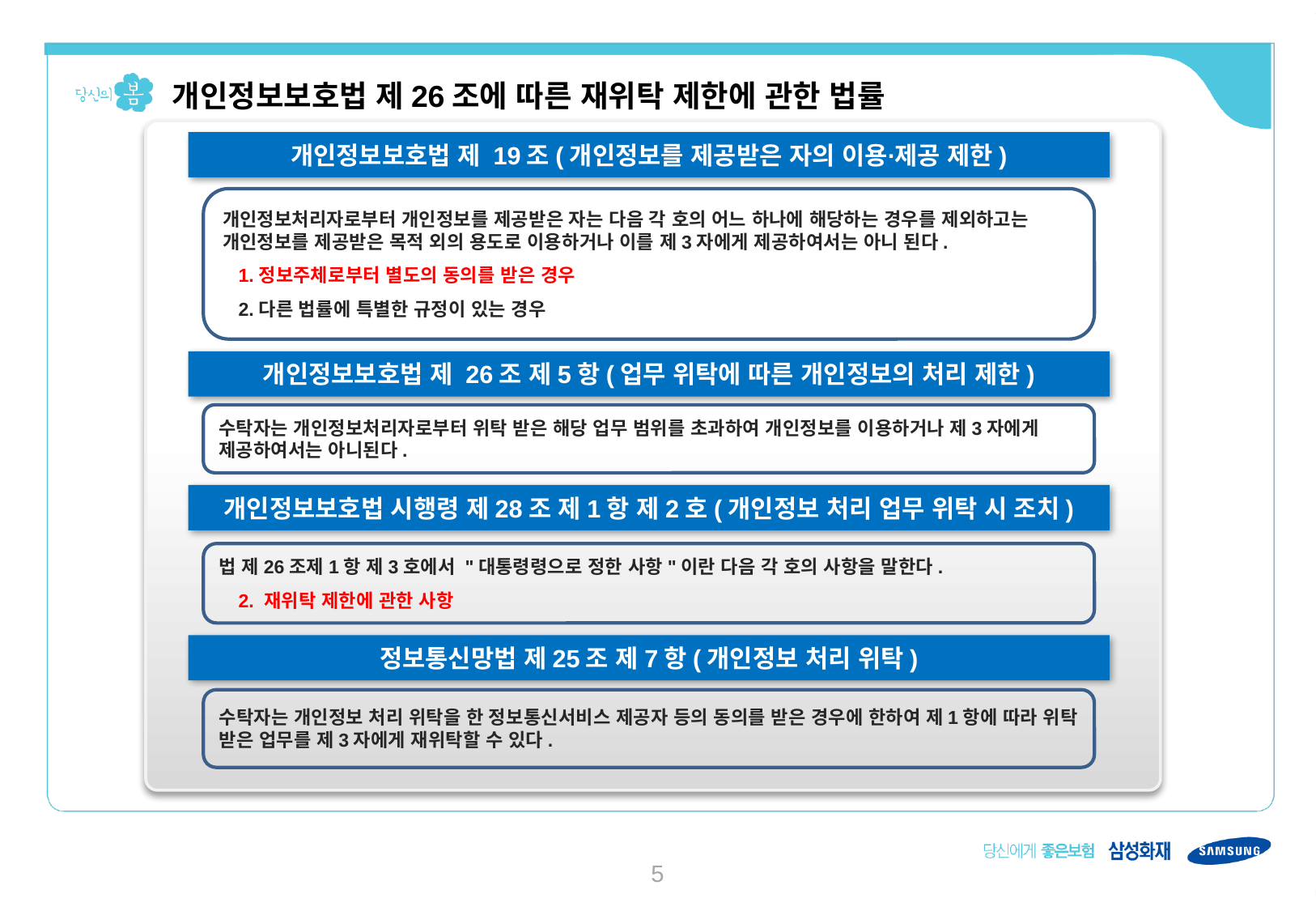

개인정보보호법 제26조에 따른 재위탁 제한에 관한 법률

개인정보보호법 제 19조(개인정보를 제공받은 자의 이용∙제공 제한)
개인정보처리자로부터 개인정보를 제공받은 자는 다음 각 호의 어느 하나에 해당하는 경우를 제외하고는 개인정보를 제공받은 목적 외의 용도로 이용하거나 이를 제3자에게 제공하여서는 아니 된다.
   1.정보주체로부터 별도의 동의를 받은 경우
   2.다른 법률에 특별한 규정이 있는 경우
개인정보보호법 제 26조 제5항(업무 위탁에 따른 개인정보의 처리 제한)
수탁자는 개인정보처리자로부터 위탁 받은 해당 업무 범위를 초과하여 개인정보를 이용하거나 제3자에게 제공하여서는 아니된다.
개인정보보호법 시행령 제28조 제1항 제2호(개인정보 처리 업무 위탁 시 조치)
법 제26조제1항 제3호에서 "대통령령으로 정한 사항"이란 다음 각 호의 사항을 말한다.
2. 재위탁 제한에 관한 사항
정보통신망법 제25조 제7항(개인정보 처리 위탁)
수탁자는 개인정보 처리 위탁을 한 정보통신서비스 제공자 등의 동의를 받은 경우에 한하여 제1항에 따라 위탁 받은 업무를 제3자에게 재위탁할 수 있다.
5